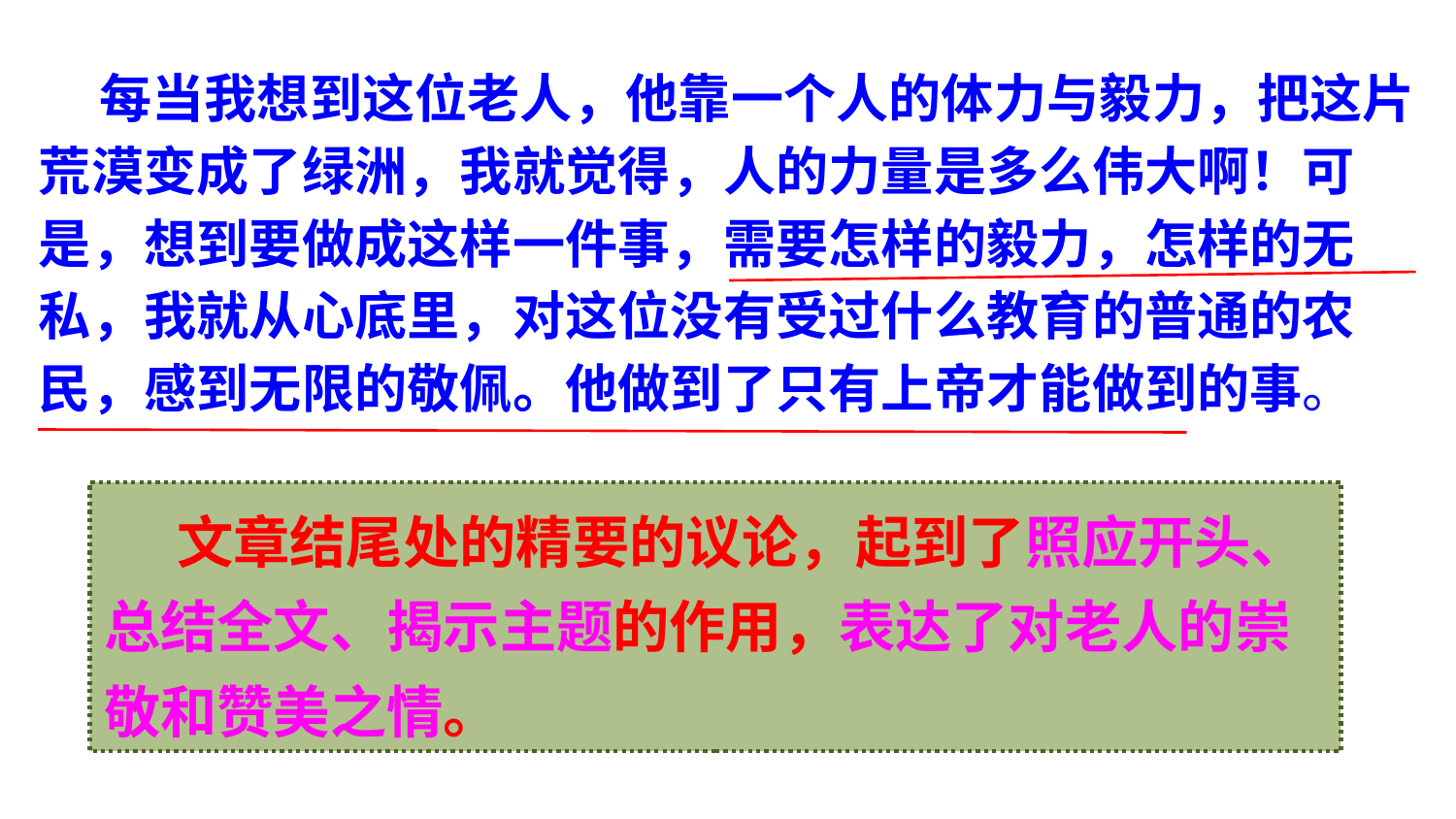

每当我想到这位老人，他靠一个人的体力与毅力，把这片荒漠变成了绿洲，我就觉得，人的力量是多么伟大啊！可是，想到要做成这样一件事，需要怎样的毅力，怎样的无私，我就从心底里，对这位没有受过什么教育的普通的农民，感到无限的敬佩。他做到了只有上帝才能做到的事。
文章结尾处的精要的议论，起到了照应开头、总结全文、揭示主题的作用，表达了对老人的崇敬和赞美之情。